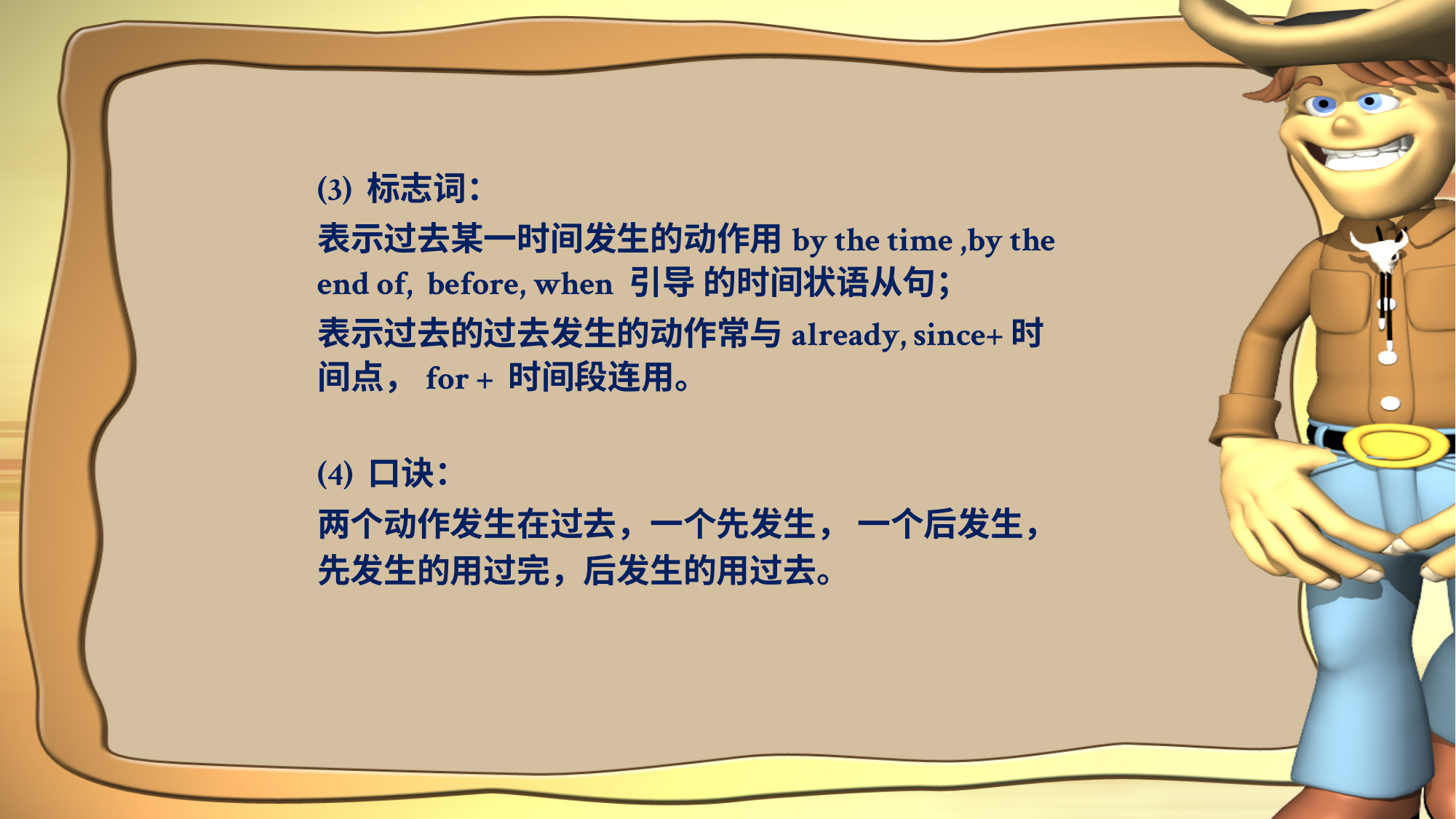

(3) 标志词：
表示过去某一时间发生的动作用by the time ,by the end of,  before, when 引导 的时间状语从句；
表示过去的过去发生的动作常与already, since+时间点，for + 时间段连用。

(4) 口诀：
两个动作发生在过去，一个先发生， 一个后发生，
先发生的用过完，后发生的用过去。